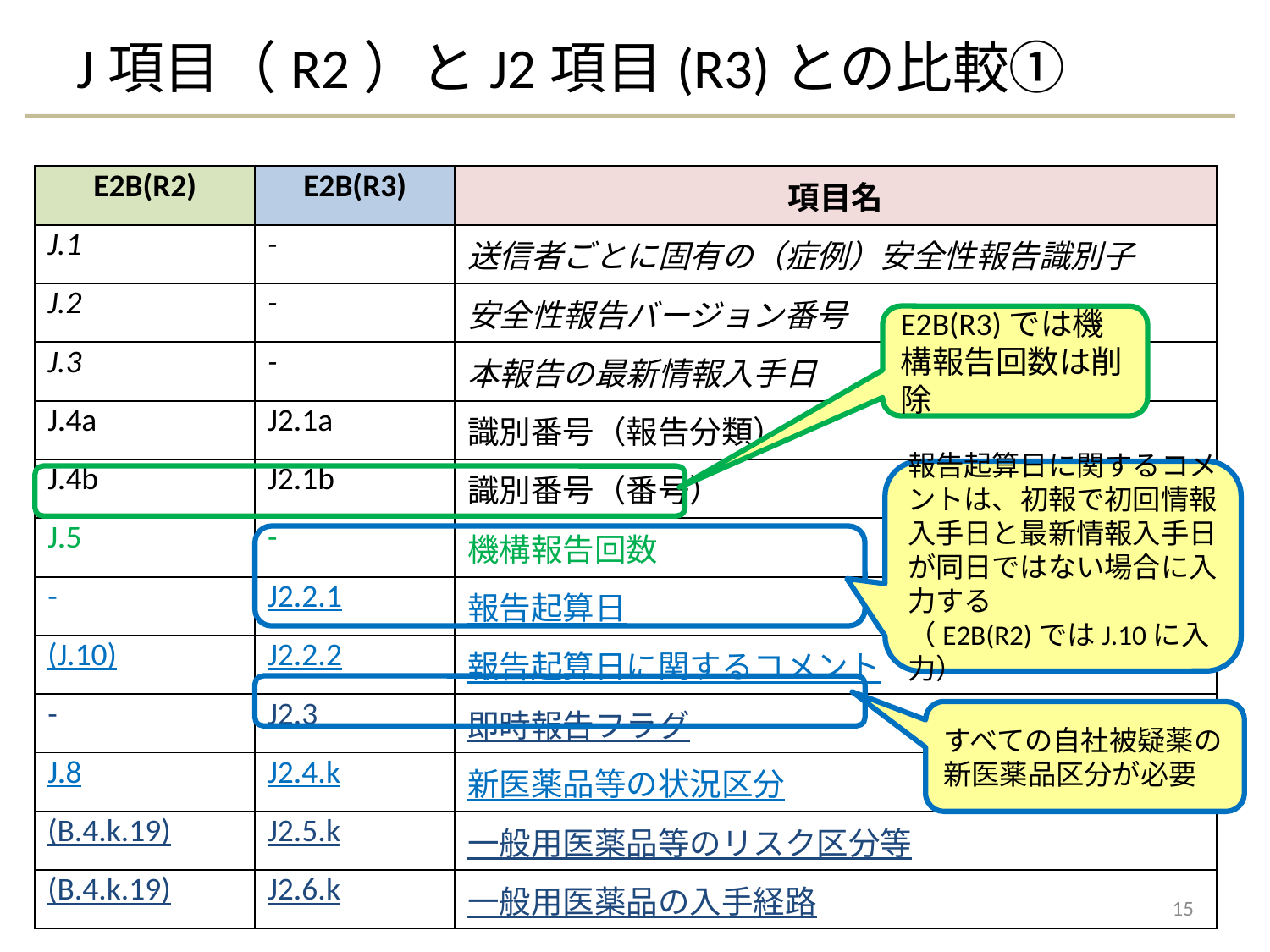

J項目（R2）とJ2項目(R3)との比較①

| E2B(R2) | E2B(R3) | 項目名 |
| --- | --- | --- |
| J.1 | - | 送信者ごとに固有の（症例）安全性報告識別子 |
| J.2 | - | 安全性報告バージョン番号 |
| J.3 | - | 本報告の最新情報入手日 |
| J.4a | J2.1a | 識別番号（報告分類） |
| J.4b | J2.1b | 識別番号（番号） |
| J.5 | - | 機構報告回数 |
| - | J2.2.1 | 報告起算日 |
| (J.10) | J2.2.2 | 報告起算日に関するコメント |
| - | J2.3 | 即時報告フラグ |
| J.8 | J2.4.k | 新医薬品等の状況区分 |
| (B.4.k.19) | J2.5.k | 一般用医薬品等のリスク区分等 |
| (B.4.k.19) | J2.6.k | 一般用医薬品の入手経路 |
E2B(R3)では機構報告回数は削除
報告起算日に関するコメントは、初報で初回情報入手日と最新情報入手日が同日ではない場合に入力する
（E2B(R2)ではJ.10に入力）

すべての自社被疑薬の
新医薬品区分が必要
15